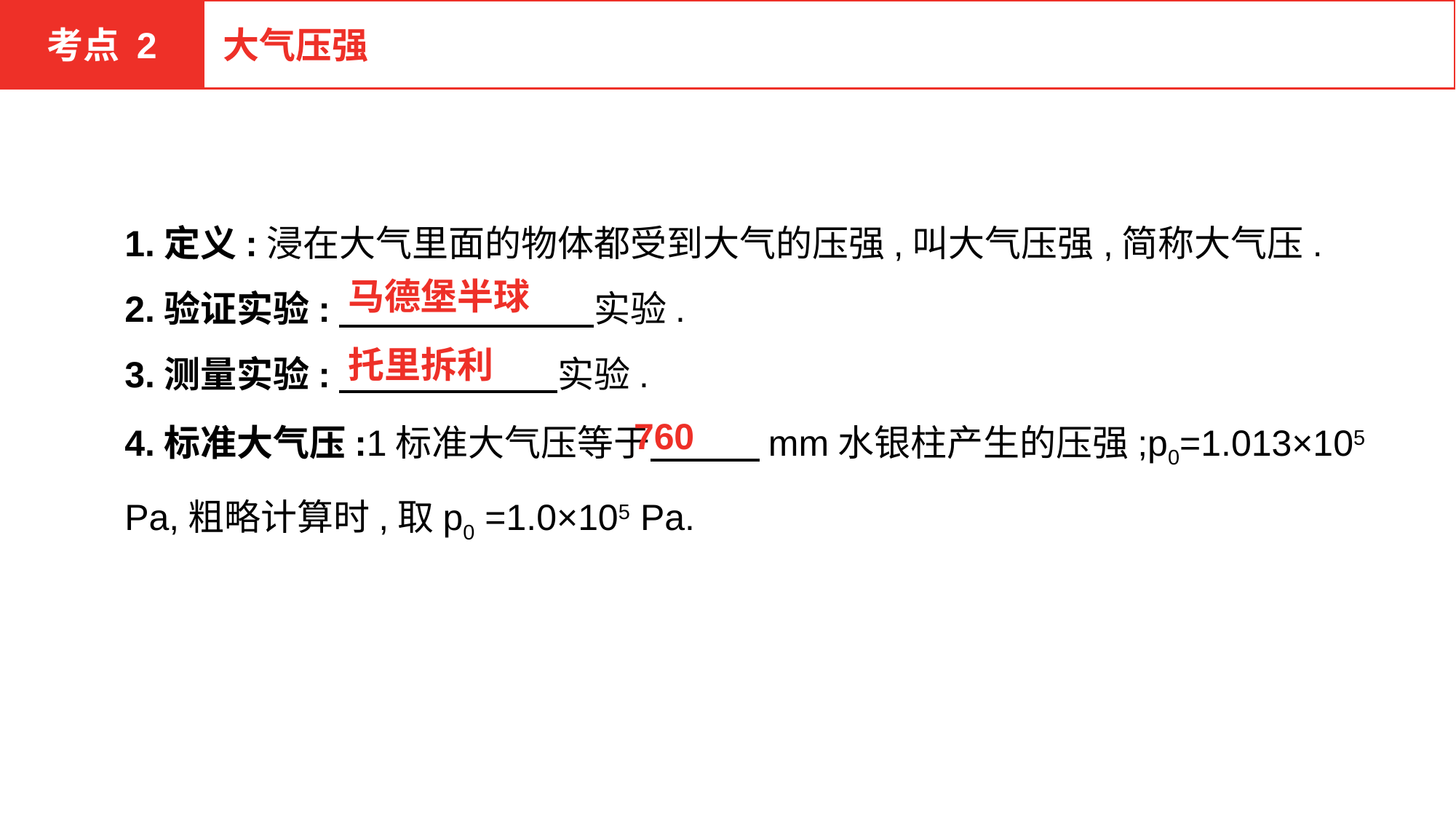

考点 2
大气压强
1.定义:浸在大气里面的物体都受到大气的压强,叫大气压强,简称大气压.
2.验证实验:　　　　　　　实验.
3.测量实验:　　　　　　实验.
4.标准大气压:1标准大气压等于　　　mm水银柱产生的压强;p0=1.013×105 Pa,粗略计算时,取p0 =1.0×105 Pa.
 马德堡半球
 托里拆利
 760